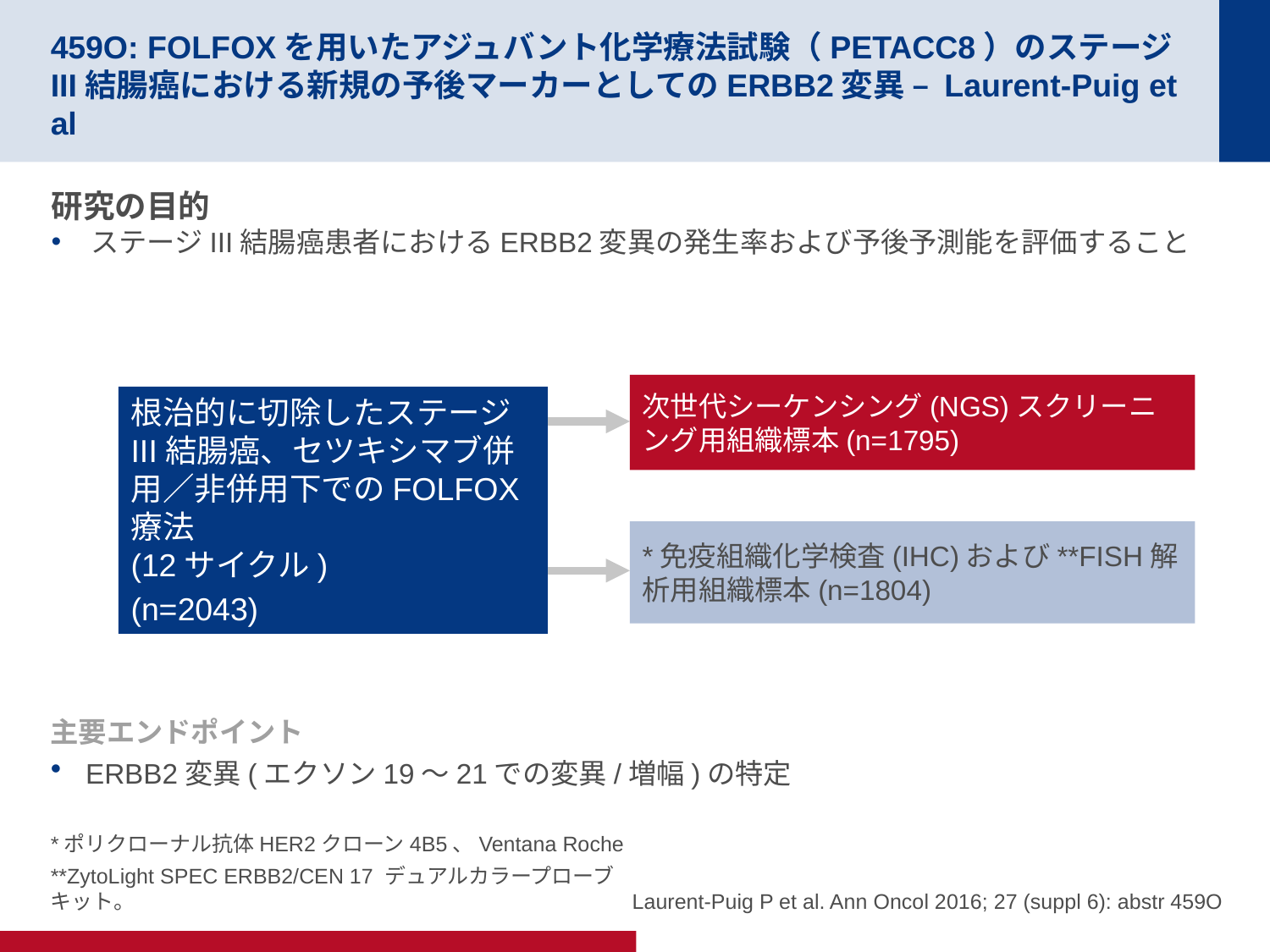

# 459O: FOLFOXを用いたアジュバント化学療法試験（PETACC8）のステージIII結腸癌における新規の予後マーカーとしてのERBB2変異 – Laurent-Puig et al
研究の目的
ステージIII結腸癌患者におけるERBB2変異の発生率および予後予測能を評価すること
次世代シーケンシング(NGS)スクリーニング用組織標本(n=1795)
根治的に切除したステージIII結腸癌、セツキシマブ併用／非併用下でのFOLFOX療法
(12サイクル)
(n=2043)
*免疫組織化学検査(IHC)および**FISH解析用組織標本(n=1804)
主要エンドポイント
ERBB2変異(エクソン19～21での変異/増幅)の特定

Laurent-Puig P et al. Ann Oncol 2016; 27 (suppl 6): abstr 459O
*ポリクローナル抗体HER2クローン4B5、Ventana Roche
**ZytoLight SPEC ERBB2/CEN 17 デュアルカラープローブキット。